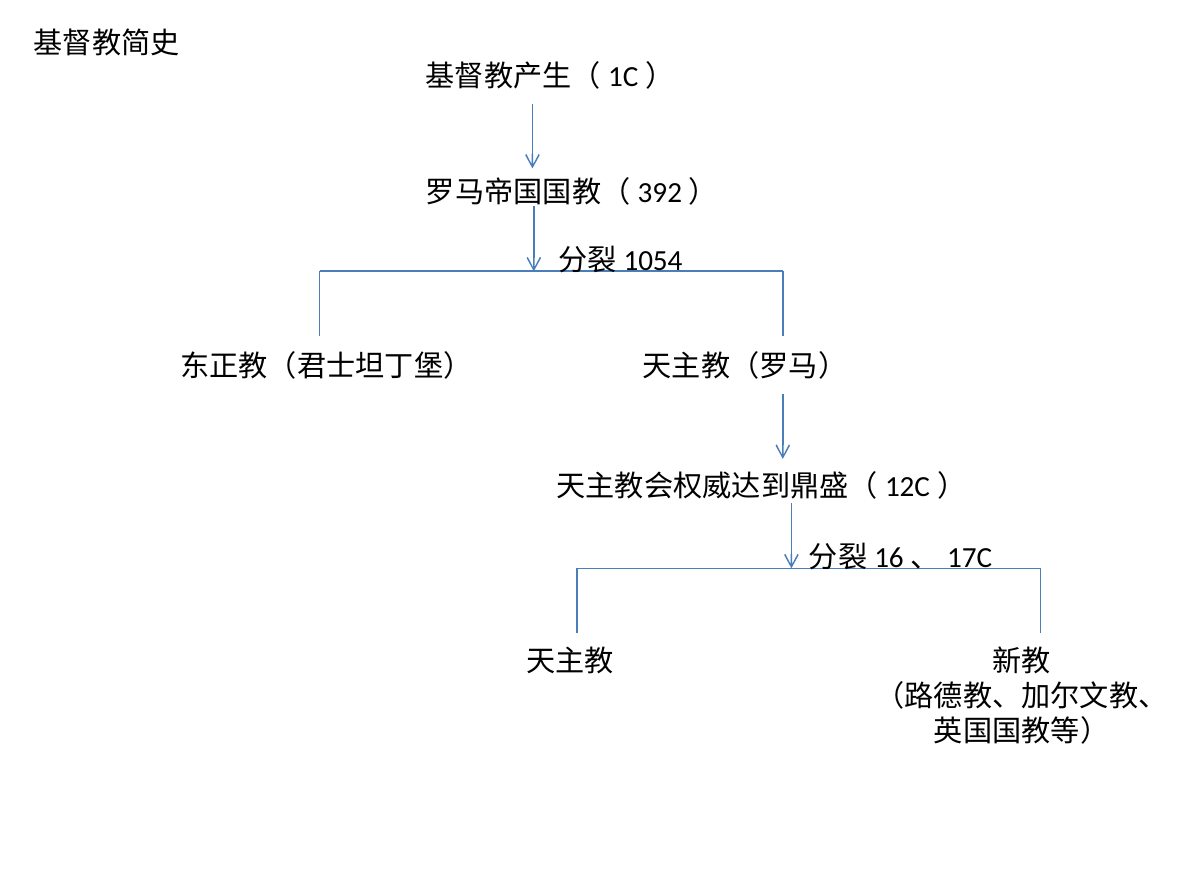

基督教简史
基督教产生（1C）
罗马帝国国教（392）
分裂1054
天主教（罗马）
东正教（君士坦丁堡）
天主教会权威达到鼎盛（12C）
分裂16、17C
天主教
新教
（路德教、加尔文教、英国国教等）